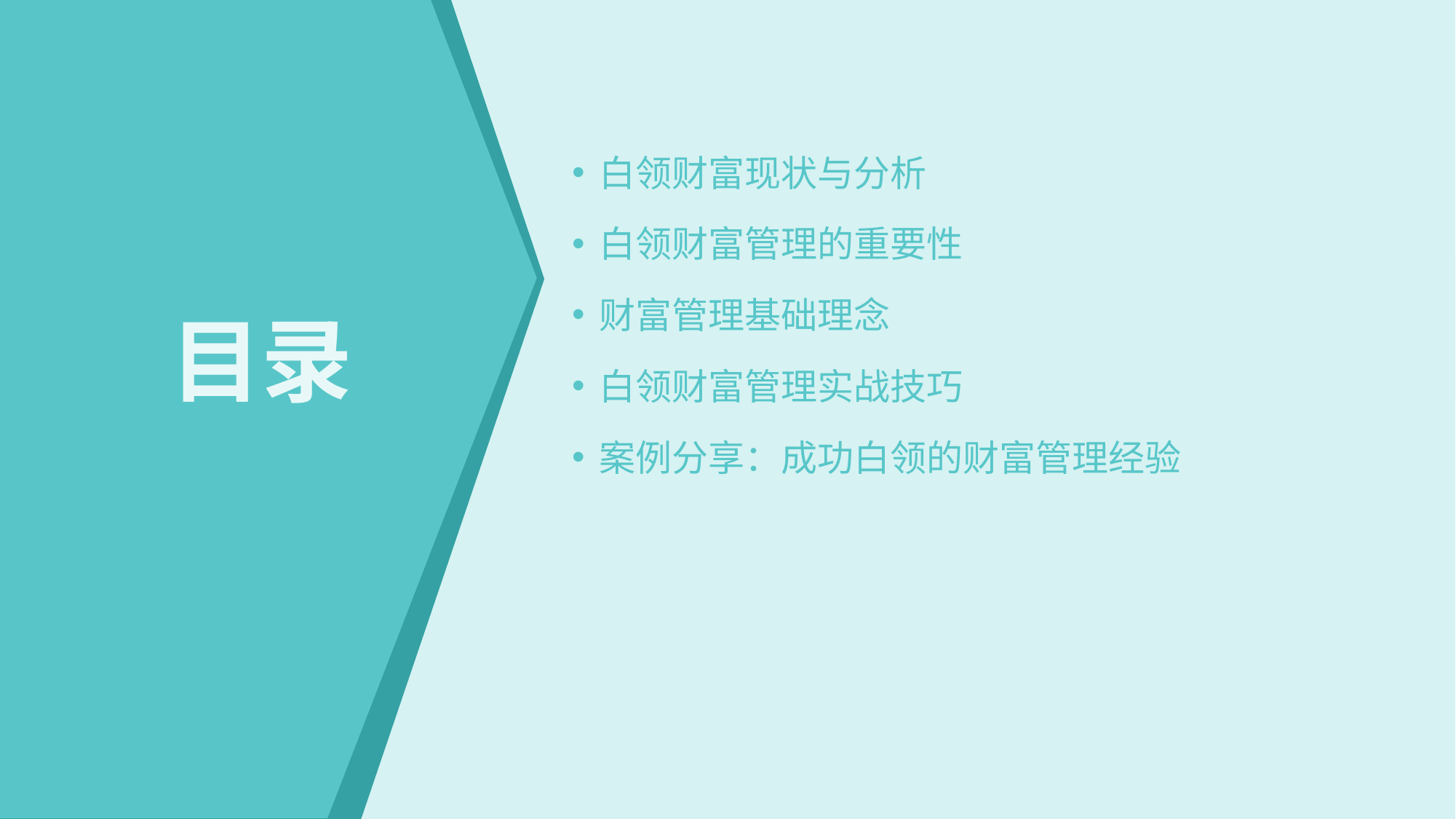

白领财富现状与分析
白领财富管理的重要性
财富管理基础理念
白领财富管理实战技巧
案例分享：成功白领的财富管理经验
目录